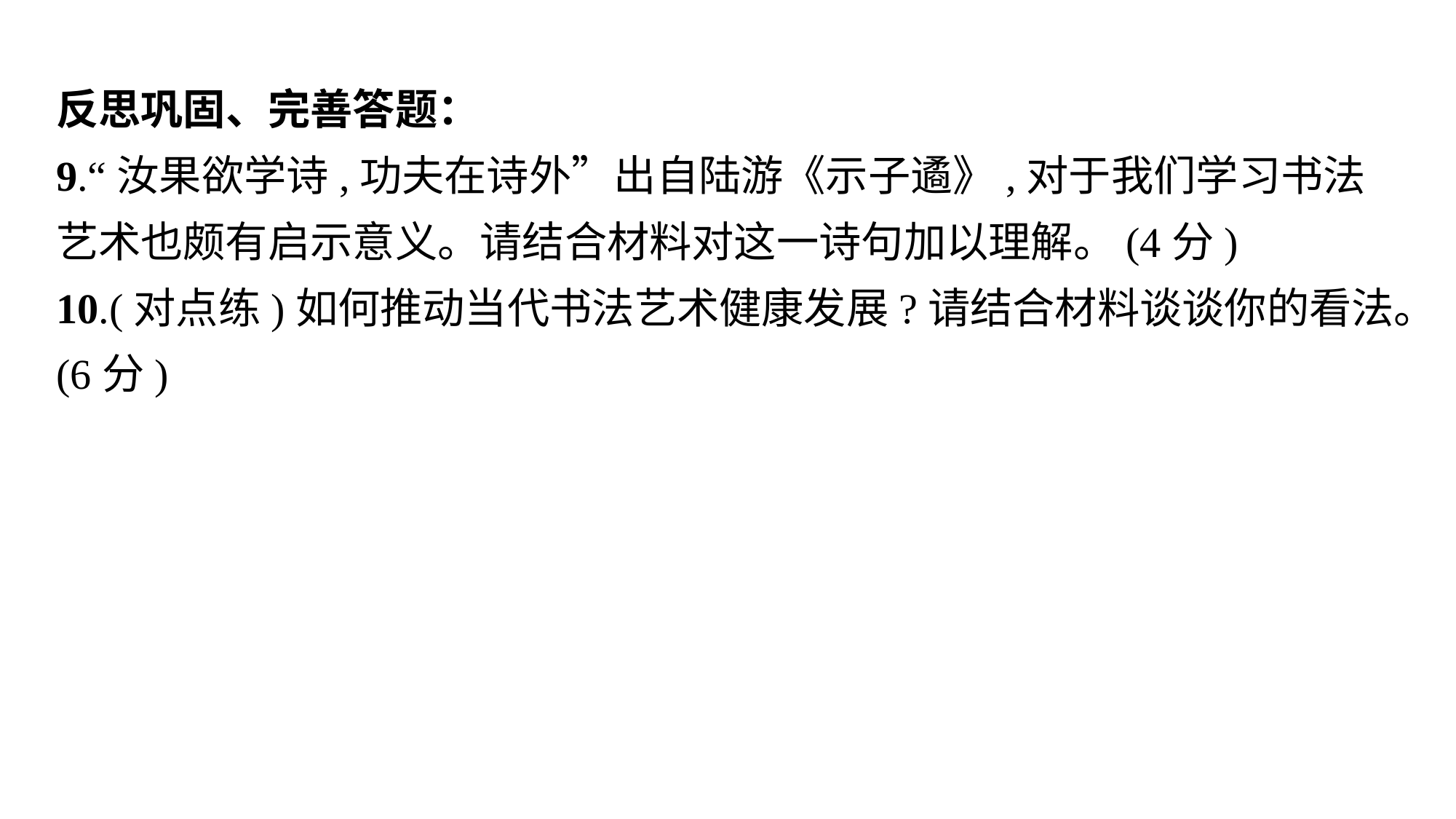

反思巩固、完善答题：
9.“汝果欲学诗,功夫在诗外”出自陆游《示子遹》,对于我们学习书法艺术也颇有启示意义。请结合材料对这一诗句加以理解。(4分)
10.(对点练)如何推动当代书法艺术健康发展?请结合材料谈谈你的看法。(6分)